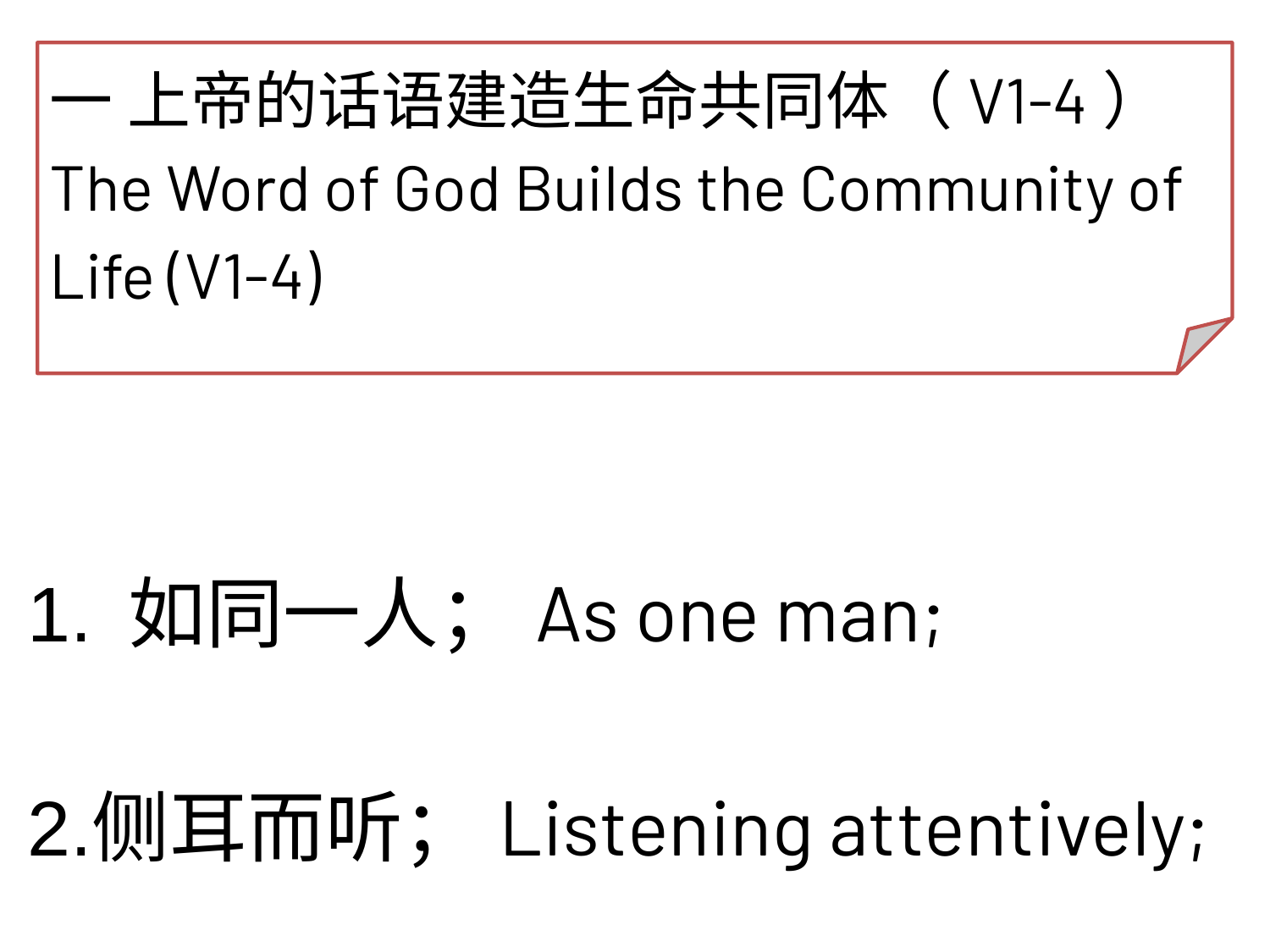

一 上帝的话语建造生命共同体（V1-4）
The Word of God Builds the Community of Life (V1-4)

 如同一人；As one man;

侧耳而听；Listening attentively;